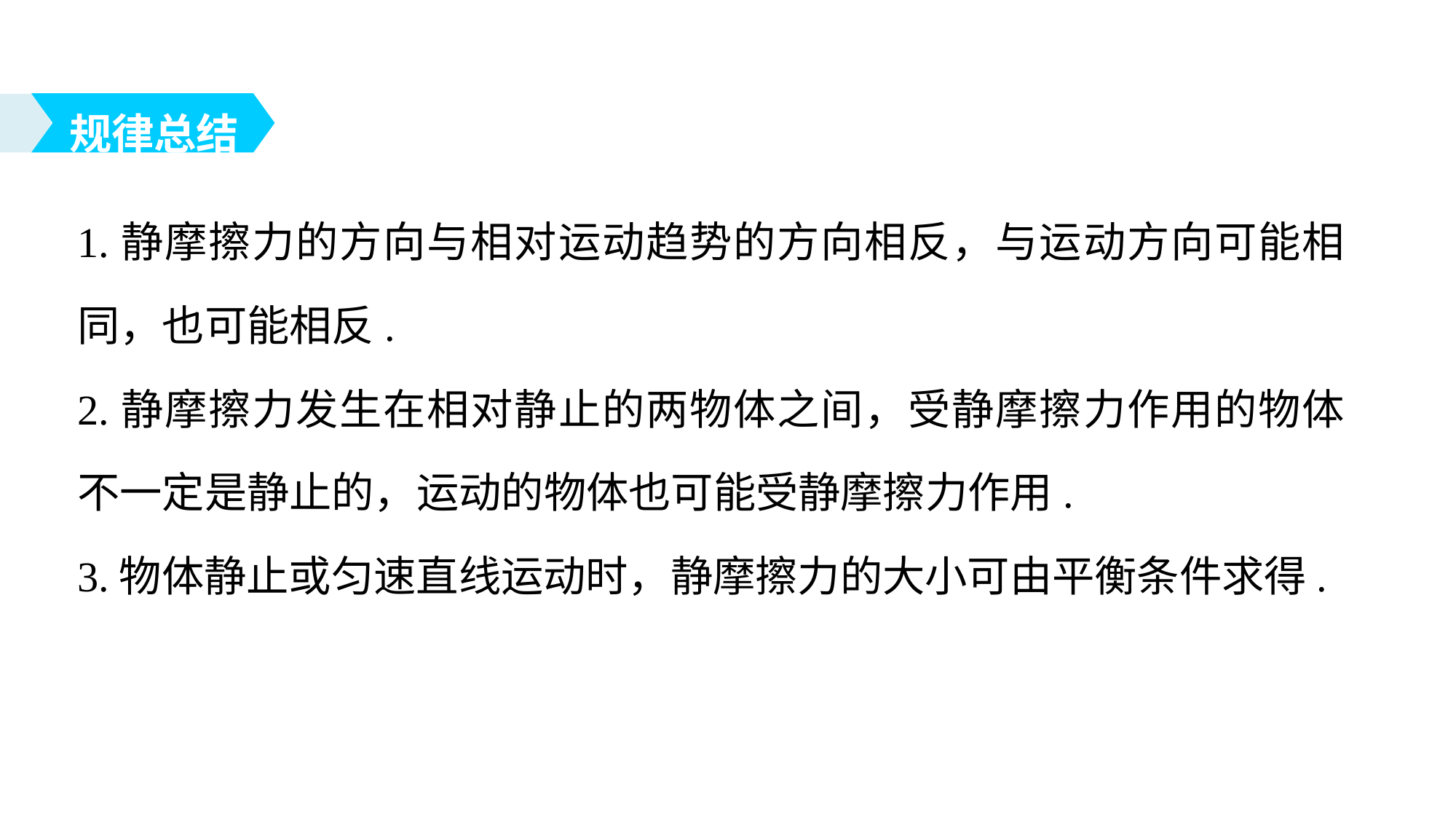

规律总结

1.静摩擦力的方向与相对运动趋势的方向相反，与运动方向可能相同，也可能相反.
2.静摩擦力发生在相对静止的两物体之间，受静摩擦力作用的物体不一定是静止的，运动的物体也可能受静摩擦力作用.
3.物体静止或匀速直线运动时，静摩擦力的大小可由平衡条件求得.